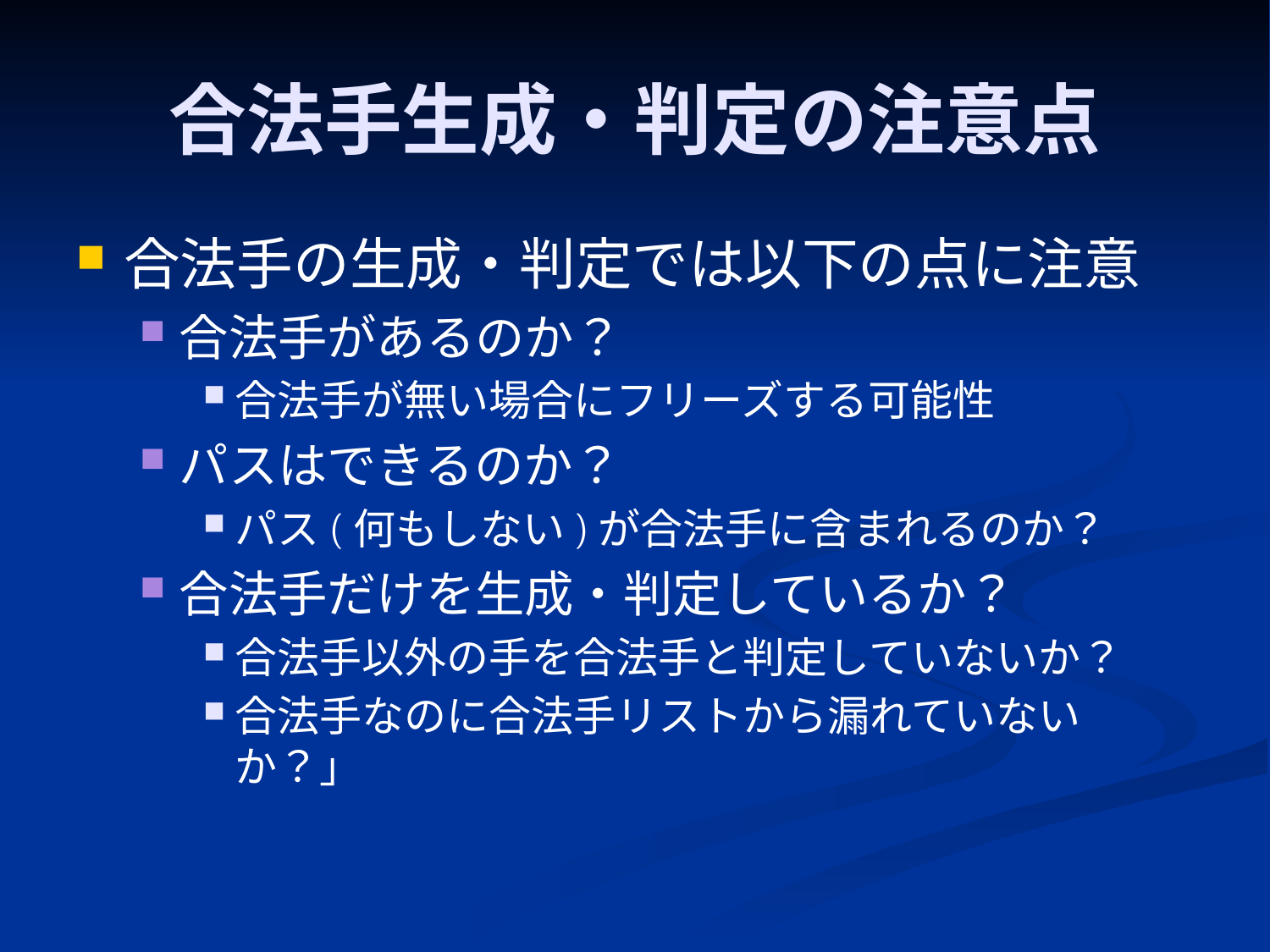

# 合法手生成・判定の注意点
合法手の生成・判定では以下の点に注意
合法手があるのか？
合法手が無い場合にフリーズする可能性
パスはできるのか？
パス(何もしない)が合法手に含まれるのか？
合法手だけを生成・判定しているか？
合法手以外の手を合法手と判定していないか？
合法手なのに合法手リストから漏れていないか？」